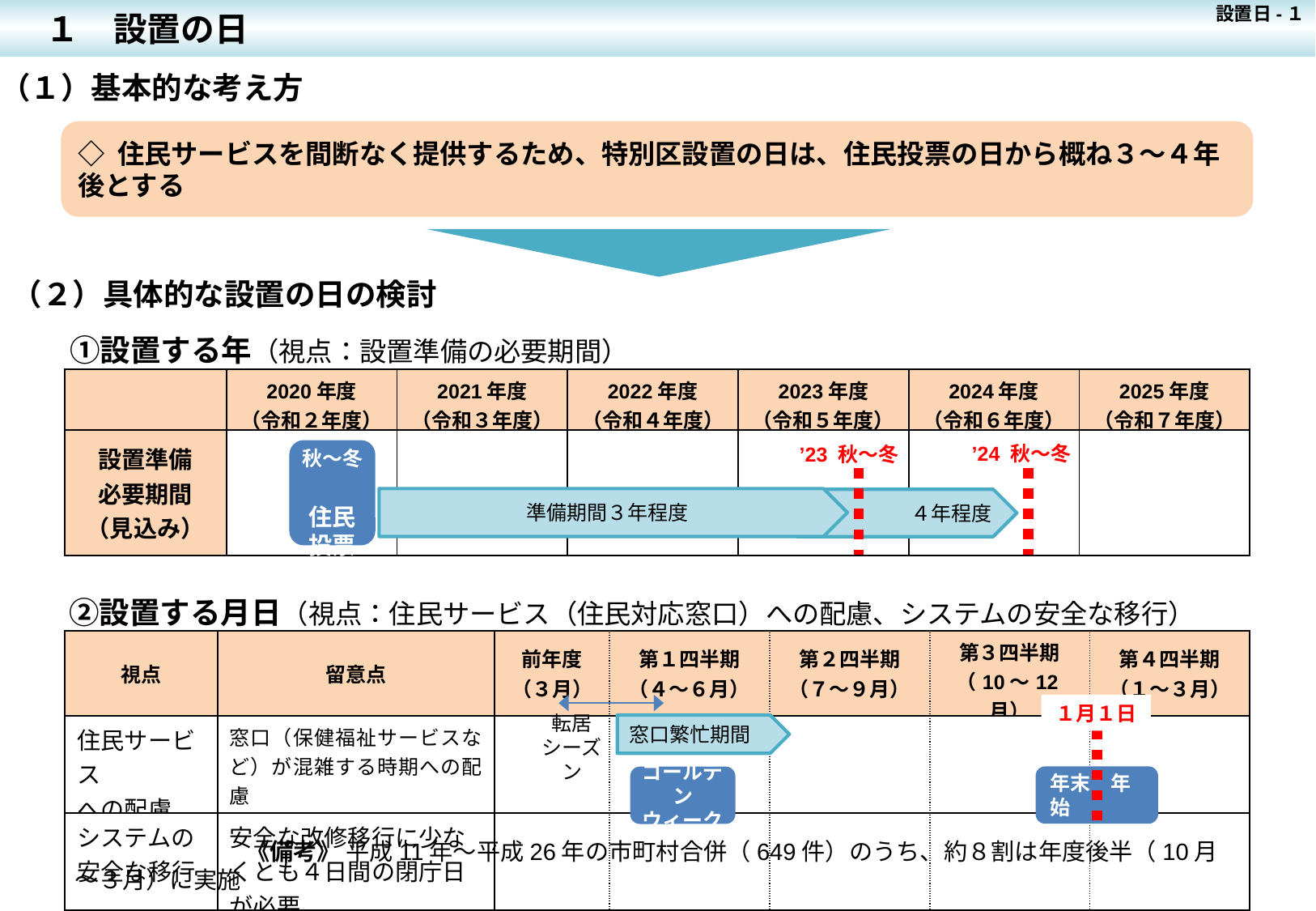

設置日-１
　１　設置の日
（１）基本的な考え方
◇ 住民サービスを間断なく提供するため、特別区設置の日は、住民投票の日から概ね３～４年後とする

（２）具体的な設置の日の検討
　①設置する年（視点：設置準備の必要期間）
|  | 2020年度 （令和２年度） | 2021年度 （令和３年度） | 2022年度 （令和４年度） | 2023年度 （令和５年度） | 2024年度 （令和６年度） | 2025年度 （令和７年度） |
| --- | --- | --- | --- | --- | --- | --- |
| 設置準備 必要期間 （見込み） |  |  |  |  |  |  |
’24 秋～冬
’23 秋～冬
秋～冬

住民
投票
準備期間３年程度
　　　　　４年程度
　②設置する月日（視点：住民サービス（住民対応窓口）への配慮、システムの安全な移行）
| 視点 | 留意点 | 前年度 （３月） | 第１四半期 （４～６月） | 第２四半期 （７～９月） | 第３四半期 （10～12月） | 第４四半期 （１～３月） |
| --- | --- | --- | --- | --- | --- | --- |
| 住民サービス への配慮 | 窓口（保健福祉サービスなど）が混雑する時期への配慮 |  |  |  |  |  |
| システムの 安全な移行 | 安全な改修移行に少なくとも４日間の閉庁日が必要 |  |  |  |  |  |
１月１日
転居
シーズン
窓口繁忙期間
年末　年始
ゴールデン
ウィーク
　　　　　　　 《備考》 平成11年～平成26年の市町村合併（649件）のうち、約８割は年度後半（10月～３月）に実施